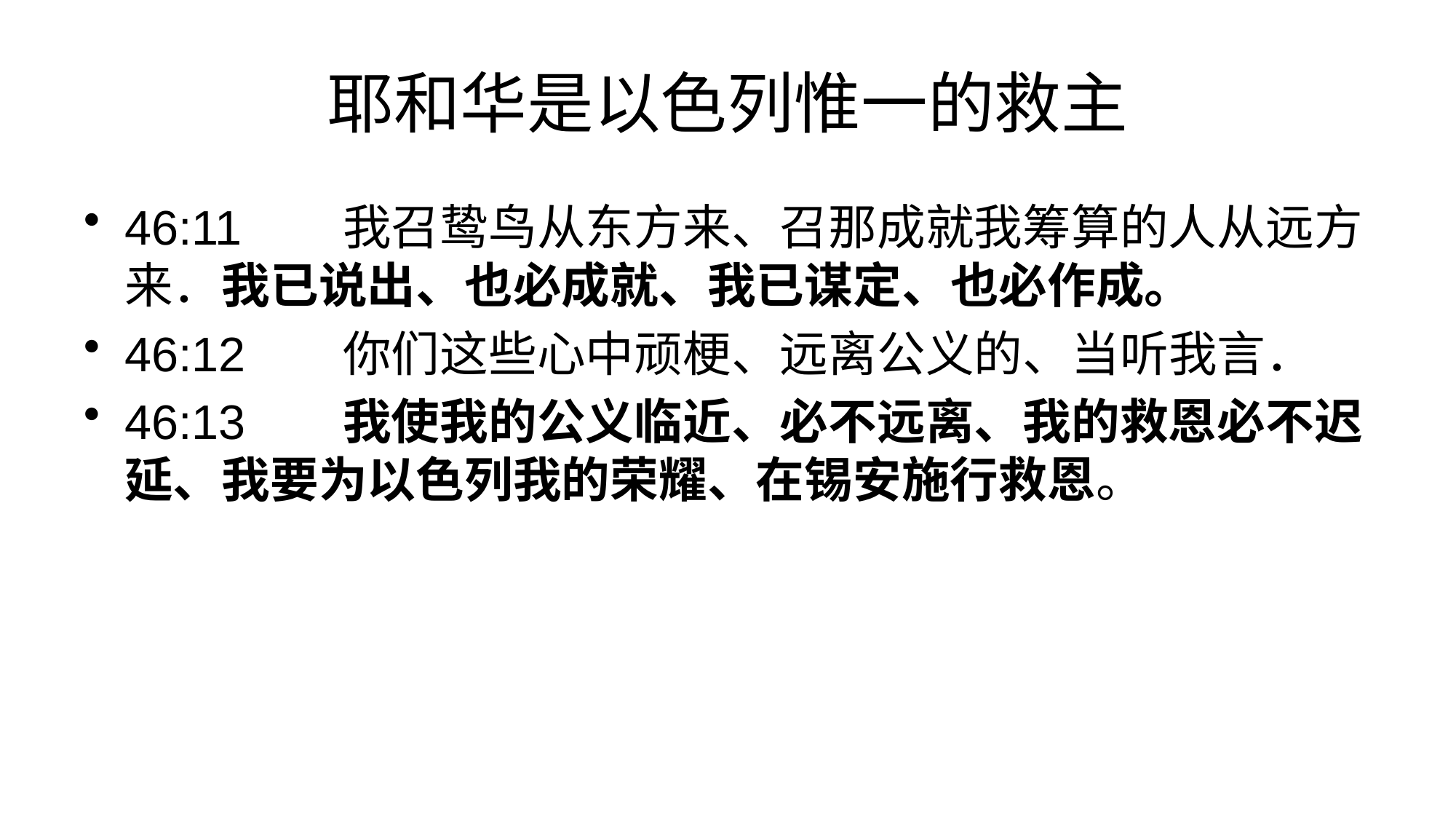

# 耶和华是以色列惟一的救主
46:11	我召鸷鸟从东方来、召那成就我筹算的人从远方来．我已说出、也必成就、我已谋定、也必作成。
46:12	你们这些心中顽梗、远离公义的、当听我言．
46:13	我使我的公义临近、必不远离、我的救恩必不迟延、我要为以色列我的荣耀、在锡安施行救恩。